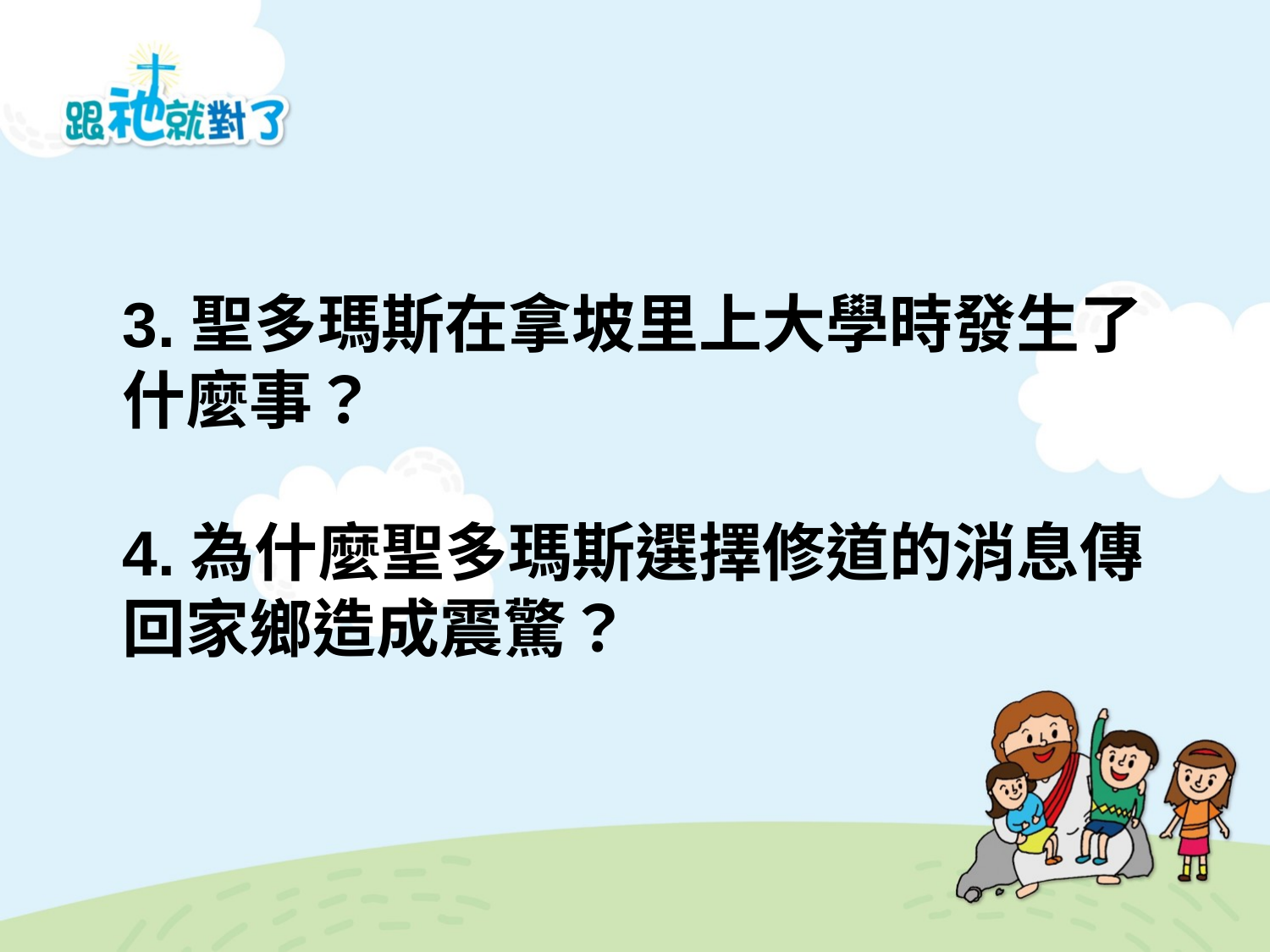

3.聖多瑪斯在拿坡里上大學時發生了什麼事？

4.為什麼聖多瑪斯選擇修道的消息傳回家鄉造成震驚？